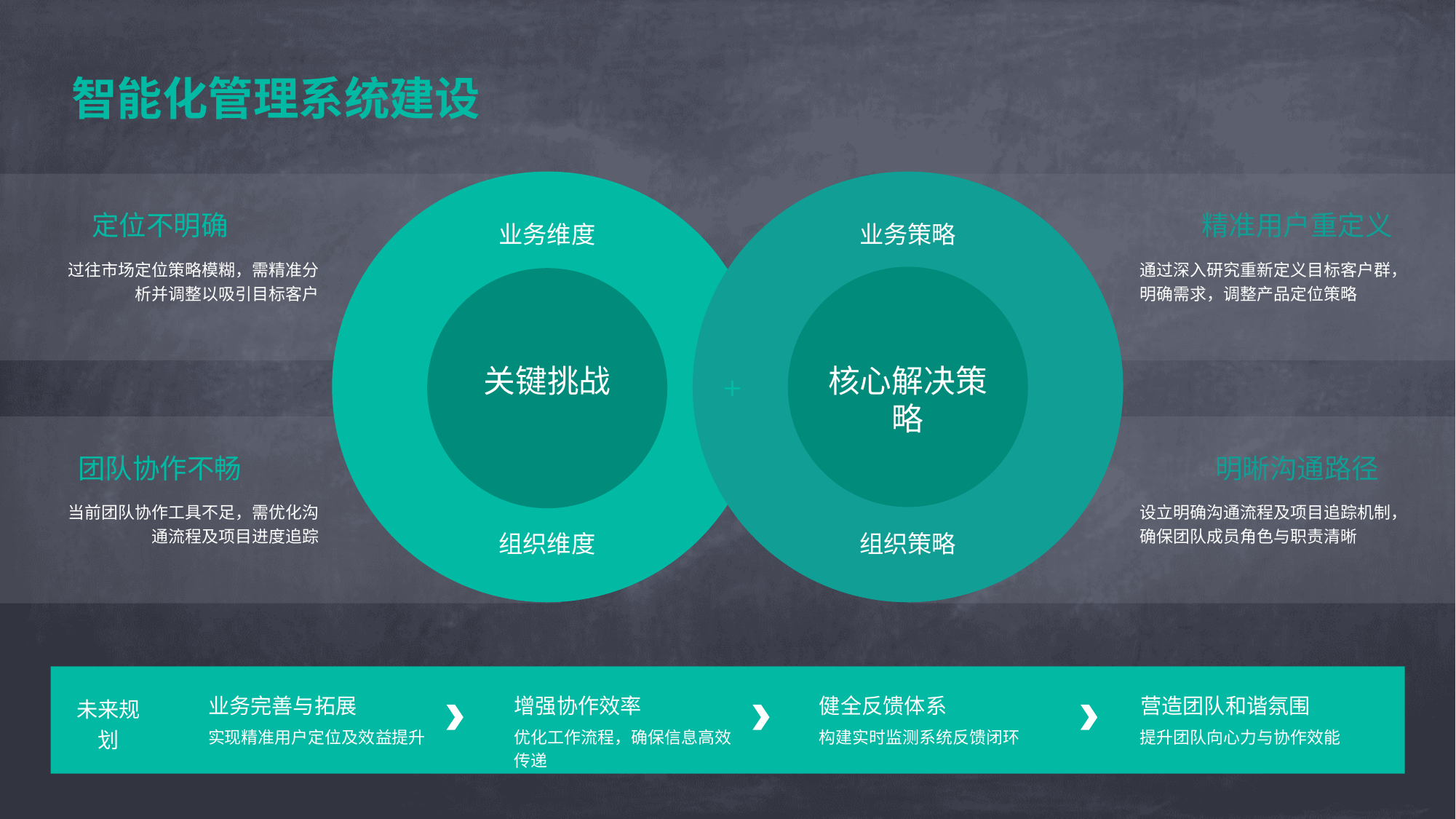

智能化管理系统建设

定位不明确
精准用户重定义
业务维度
业务策略

过往市场定位策略模糊，需精准分析并调整以吸引目标客户
通过深入研究重新定义目标客户群，明确需求，调整产品定位策略

关键挑战
核心解决策略
+

团队协作不畅
明晰沟通路径
当前团队协作工具不足，需优化沟通流程及项目进度追踪
设立明确沟通流程及项目追踪机制，确保团队成员角色与职责清晰
组织维度
组织策略

未来规划
业务完善与拓展
增强协作效率
健全反馈体系
营造团队和谐氛围

实现精准用户定位及效益提升
优化工作流程，确保信息高效传递
构建实时监测系统反馈闭环
提升团队向心力与协作效能